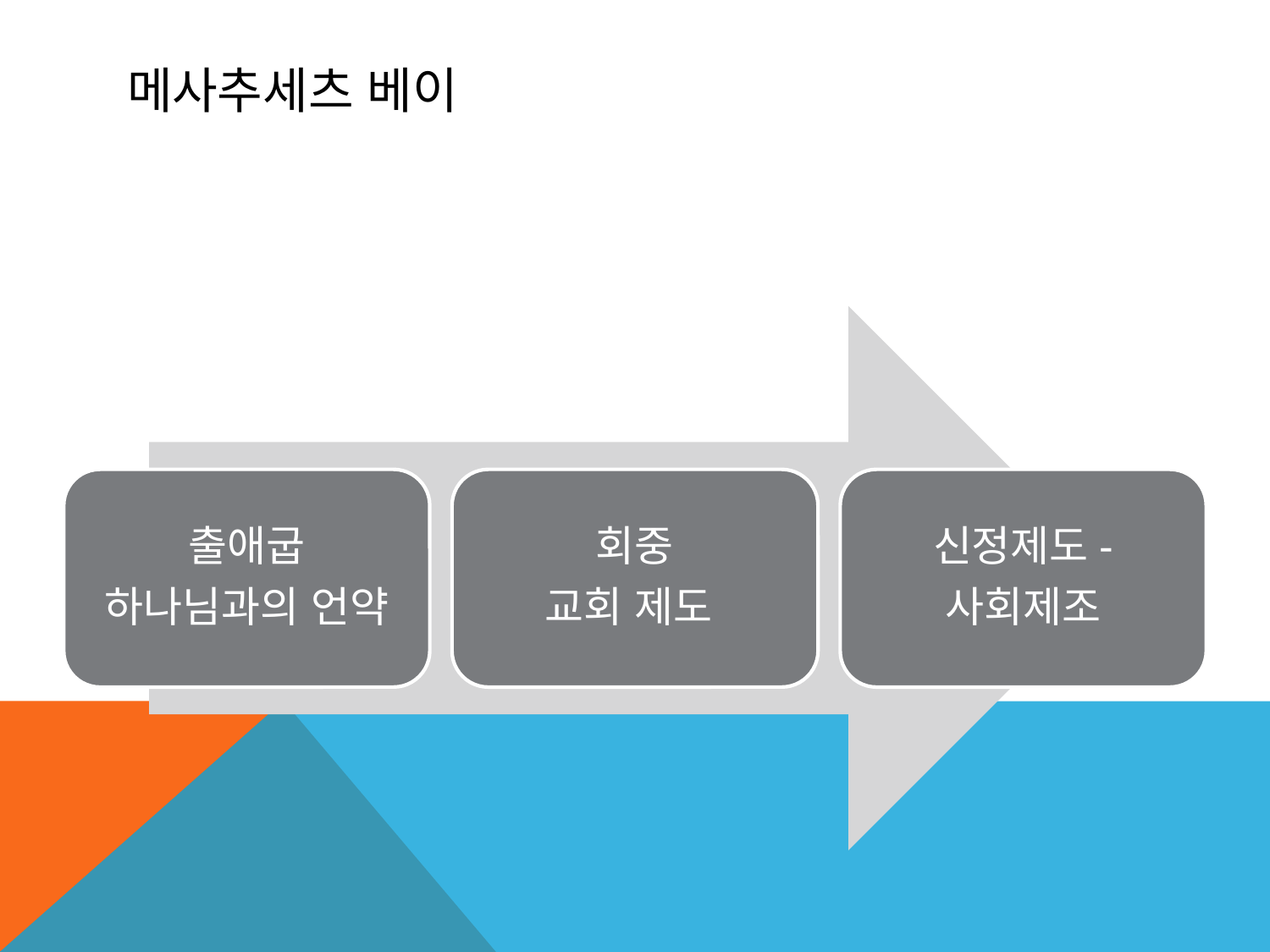

# 메사추세츠 베이

출애굽
하나님과의 언약
회중
교회 제도
신정제도-
사회제조